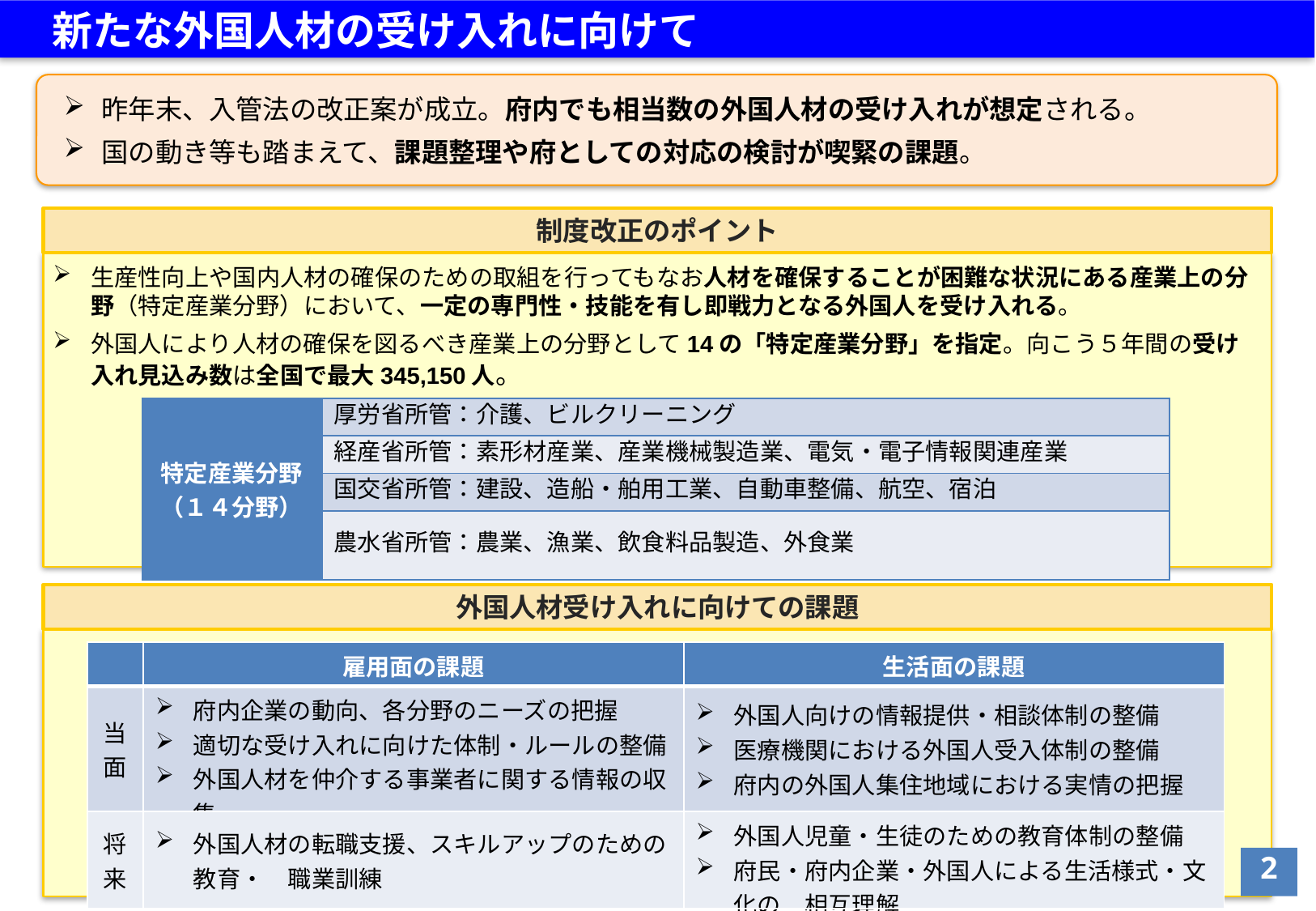

新たな外国人材の受け入れに向けて
昨年末、入管法の改正案が成立。府内でも相当数の外国人材の受け入れが想定される。
国の動き等も踏まえて、課題整理や府としての対応の検討が喫緊の課題。
制度改正のポイント
生産性向上や国内人材の確保のための取組を行ってもなお人材を確保することが困難な状況にある産業上の分野（特定産業分野）において、一定の専門性・技能を有し即戦力となる外国人を受け入れる。
外国人により人材の確保を図るべき産業上の分野として14の「特定産業分野」を指定。向こう５年間の受け入れ見込み数は全国で最大345,150人。

| 特定産業分野 （１４分野） | 厚労省所管：介護、ビルクリーニング |
| --- | --- |
|  | 経産省所管：素形材産業、産業機械製造業、電気・電子情報関連産業 |
|  | 国交省所管：建設、造船・舶用工業、自動車整備、航空、宿泊 |
|  | 農水省所管：農業、漁業、飲食料品製造、外食業 |
外国人材受け入れに向けての課題

|  | 雇用面の課題 | 生活面の課題 |
| --- | --- | --- |
| 当面 | 府内企業の動向、各分野のニーズの把握 適切な受け入れに向けた体制・ルールの整備 外国人材を仲介する事業者に関する情報の収集 | 外国人向けの情報提供・相談体制の整備 医療機関における外国人受入体制の整備 府内の外国人集住地域における実情の把握 |
| 将来 | 外国人材の転職支援、スキルアップのための教育・　職業訓練 | 外国人児童・生徒のための教育体制の整備 府民・府内企業・外国人による生活様式・文化の　相互理解 |
2